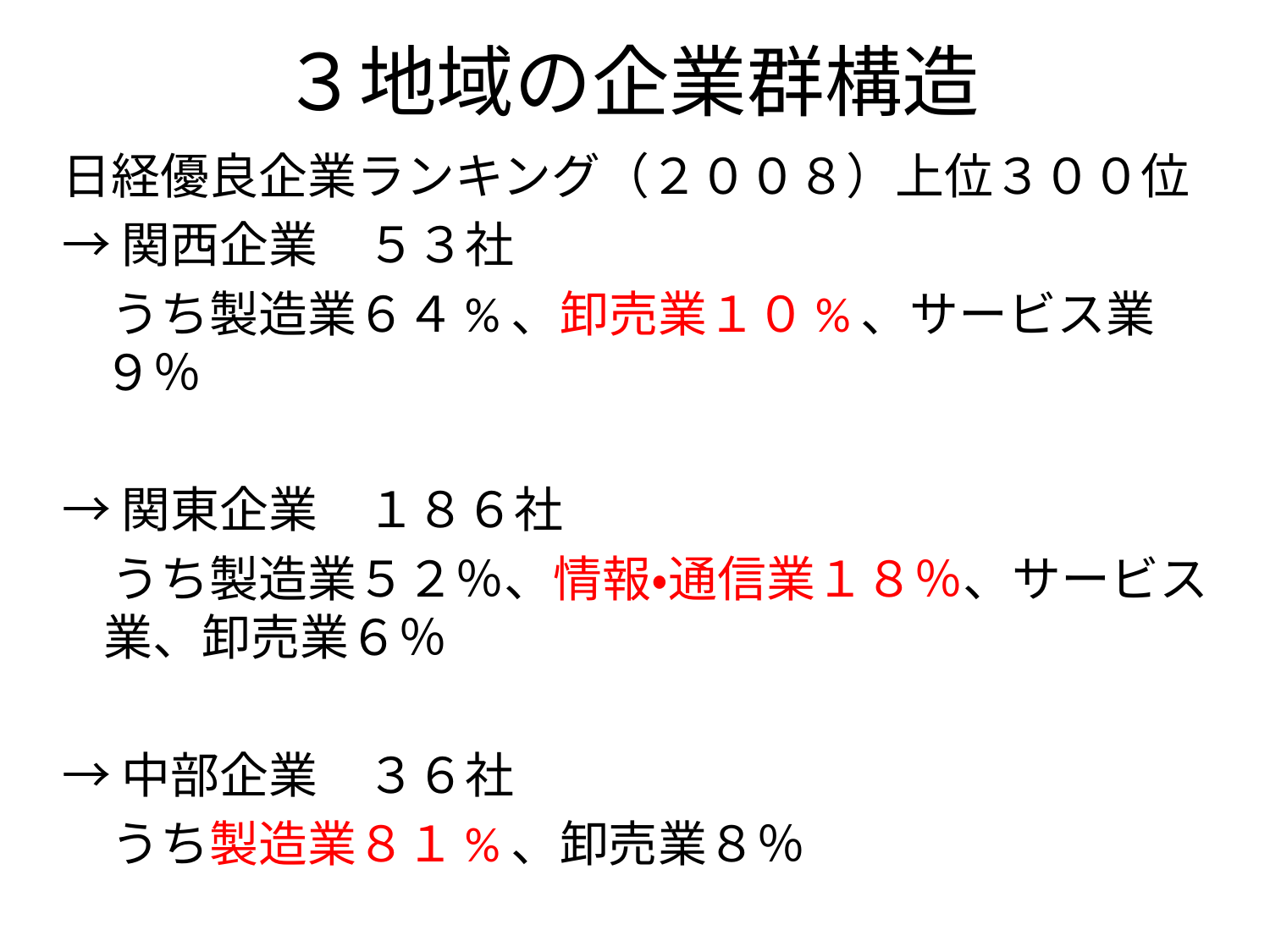

# ３地域の企業群構造
日経優良企業ランキング（２００８）上位３００位
→関西企業　５３社
　うち製造業６４%、卸売業１０%、サービス業９％

→関東企業　１８６社
　うち製造業５２％、情報・通信業１８％、サービス業、卸売業６％

→中部企業　３６社
　うち製造業８１%、卸売業８％